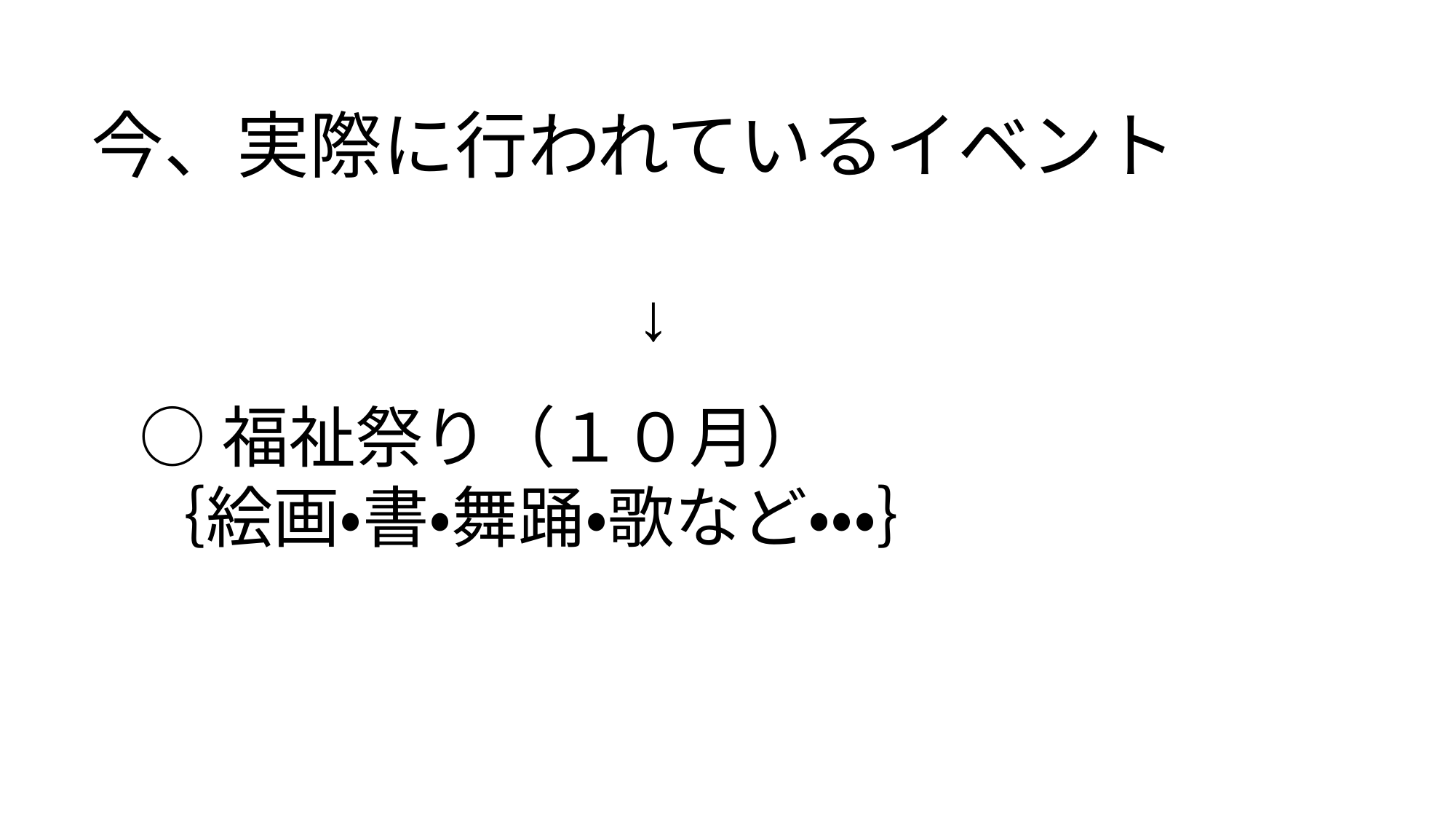

今、実際に行われているイベント

					↓
○福祉祭り（１０月）
｛絵画・書・舞踊・歌など・・・｝